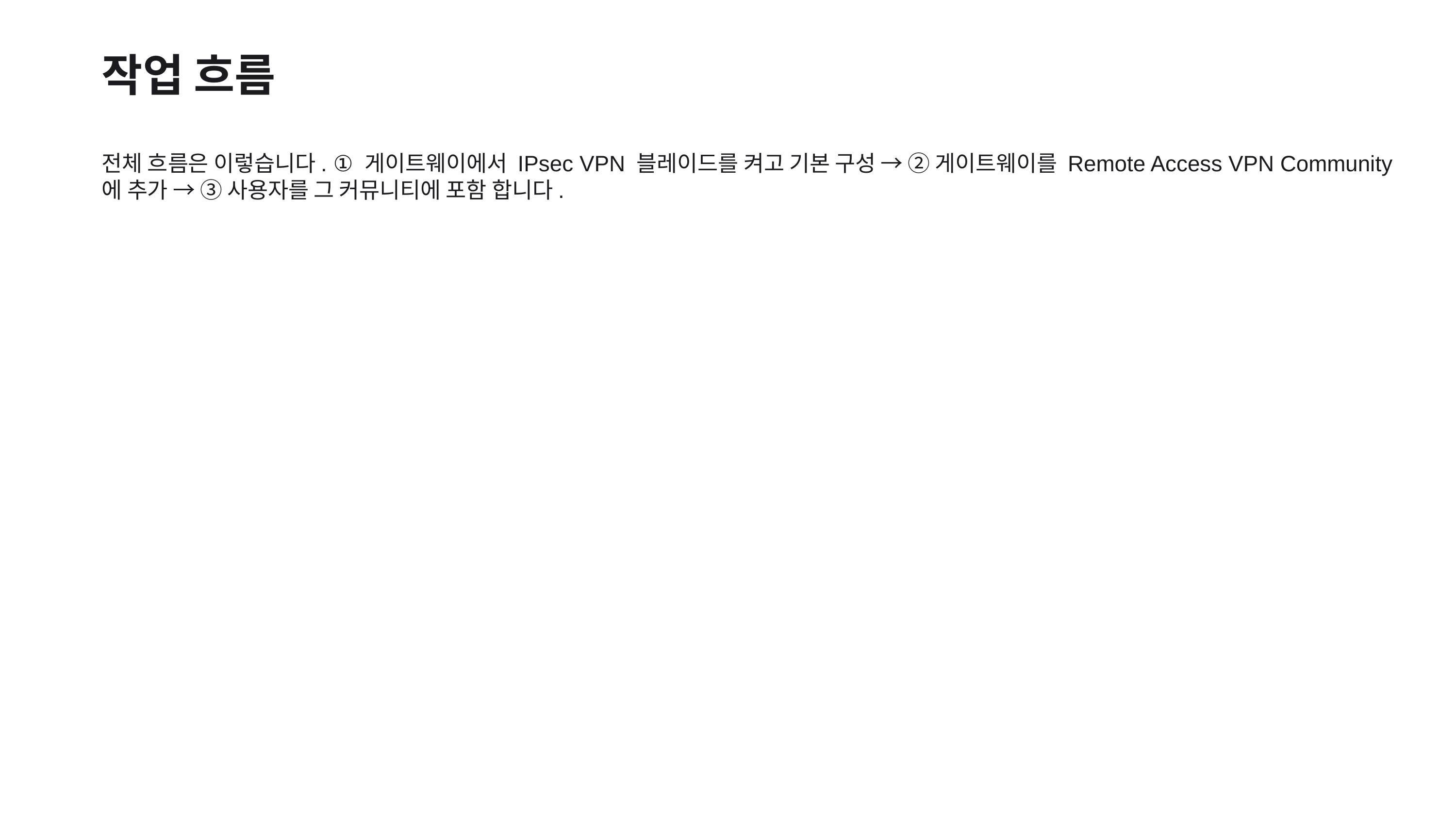

작업 흐름
전체 흐름은 이렇습니다. ① 게이트웨이에서 IPsec VPN 블레이드를 켜고 기본 구성 → ② 게이트웨이를 Remote Access VPN Community 에 추가 → ③ 사용자를 그 커뮤니티에 포함 합니다.